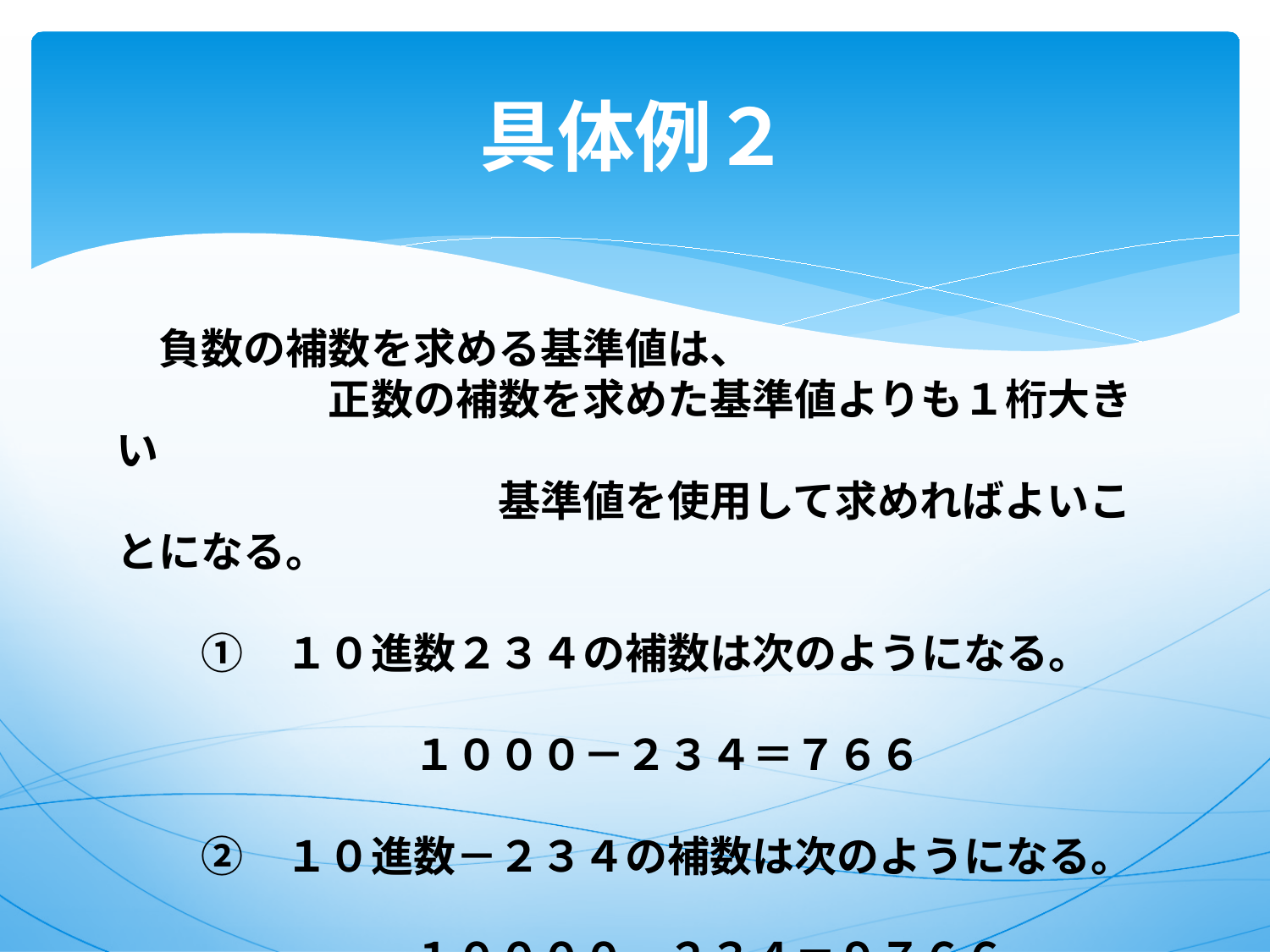

# 具体例２
　負数の補数を求める基準値は、
　　　　　正数の補数を求めた基準値よりも１桁大きい
　　　　　　　　　基準値を使用して求めればよいことになる。

　　①　１０進数２３４の補数は次のようになる。

　　　　　　　１０００－２３４＝７６６

　　②　１０進数－２３４の補数は次のようになる。

　　　　　　　１００００－２３４＝９７６６